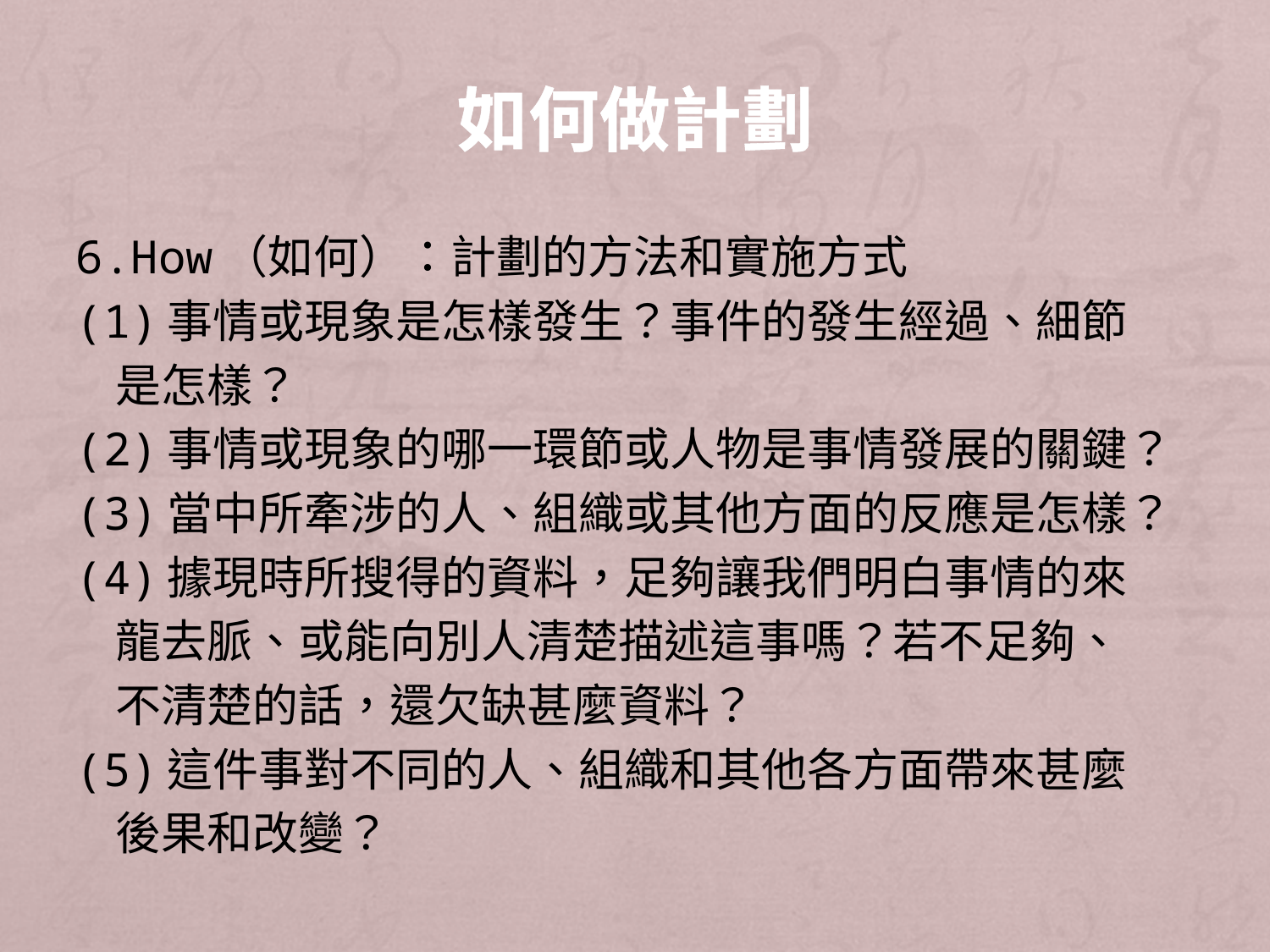

# 如何做計劃
6.How（如何）：計劃的方法和實施方式
(1)事情或現象是怎樣發生？事件的發生經過、細節
   是怎樣？
(2)事情或現象的哪一環節或人物是事情發展的關鍵？
(3)當中所牽涉的人、組織或其他方面的反應是怎樣？
(4)據現時所搜得的資料，足夠讓我們明白事情的來
   龍去脈、或能向別人清楚描述這事嗎？若不足夠、
   不清楚的話，還欠缺甚麼資料？
(5)這件事對不同的人、組織和其他各方面帶來甚麼
   後果和改變？